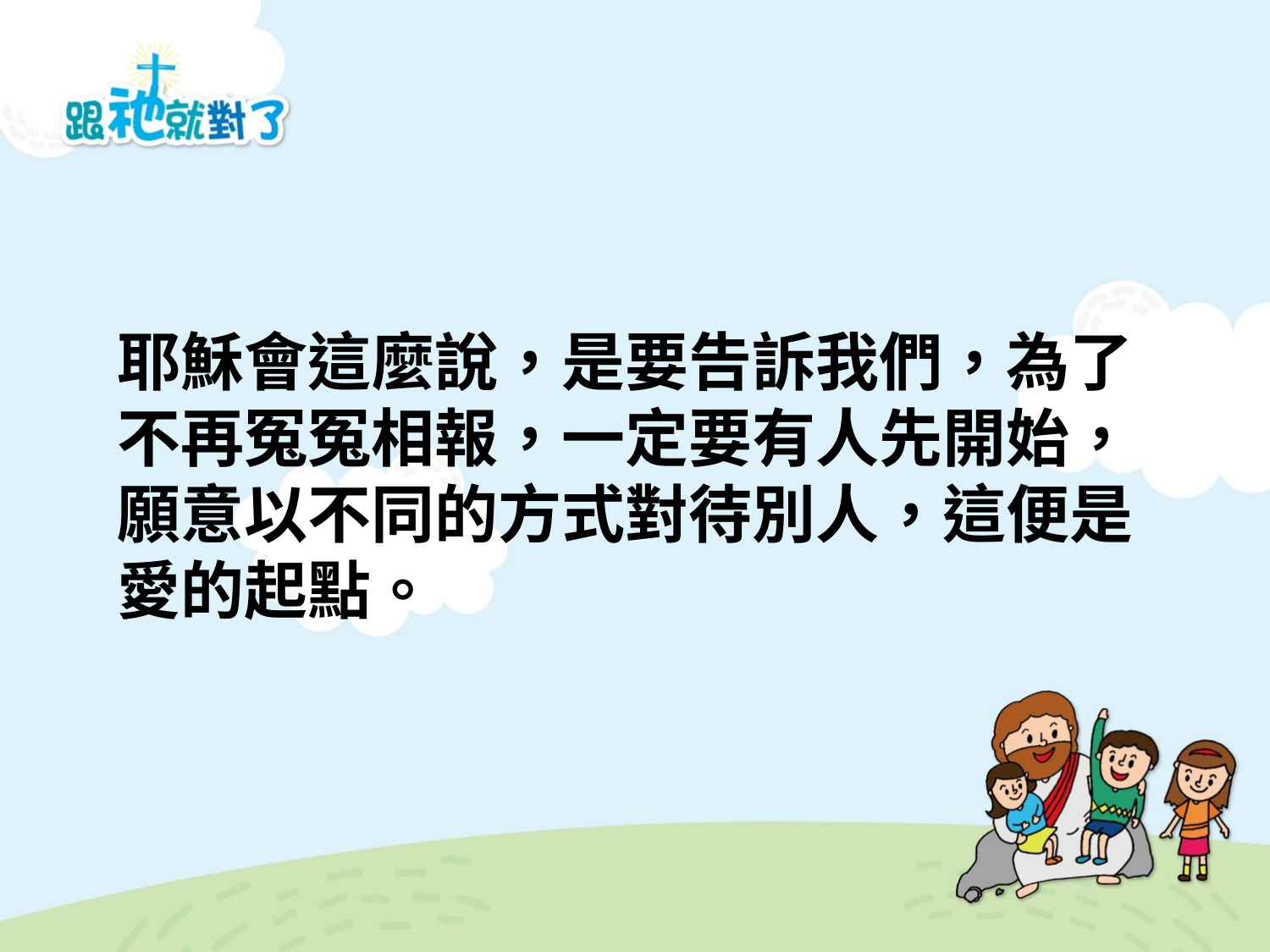

耶穌會這麼說，是要告訴我們，為了不再冤冤相報，一定要有人先開始，願意以不同的方式對待別人，這便是愛的起點。